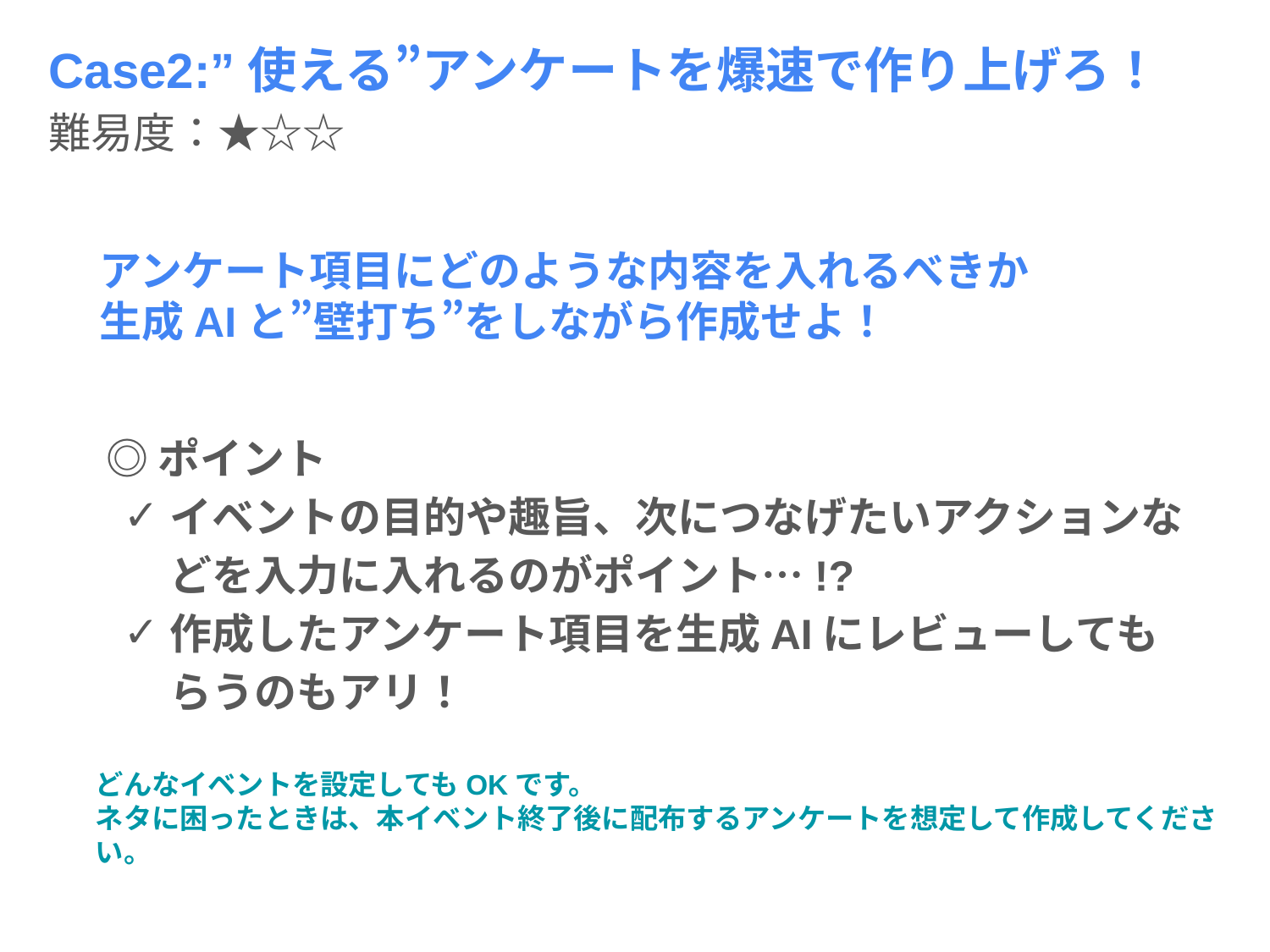

# Case2:”使える”アンケートを爆速で作り上げろ！
難易度：★☆☆
アンケート項目にどのような内容を入れるべきか
生成AIと”壁打ち”をしながら作成せよ！
◎ポイント
イベントの目的や趣旨、次につなげたいアクションなどを入力に入れるのがポイント…!?
作成したアンケート項目を生成AIにレビューしてもらうのもアリ！
どんなイベントを設定してもOKです。
ネタに困ったときは、本イベント終了後に配布するアンケートを想定して作成してください。